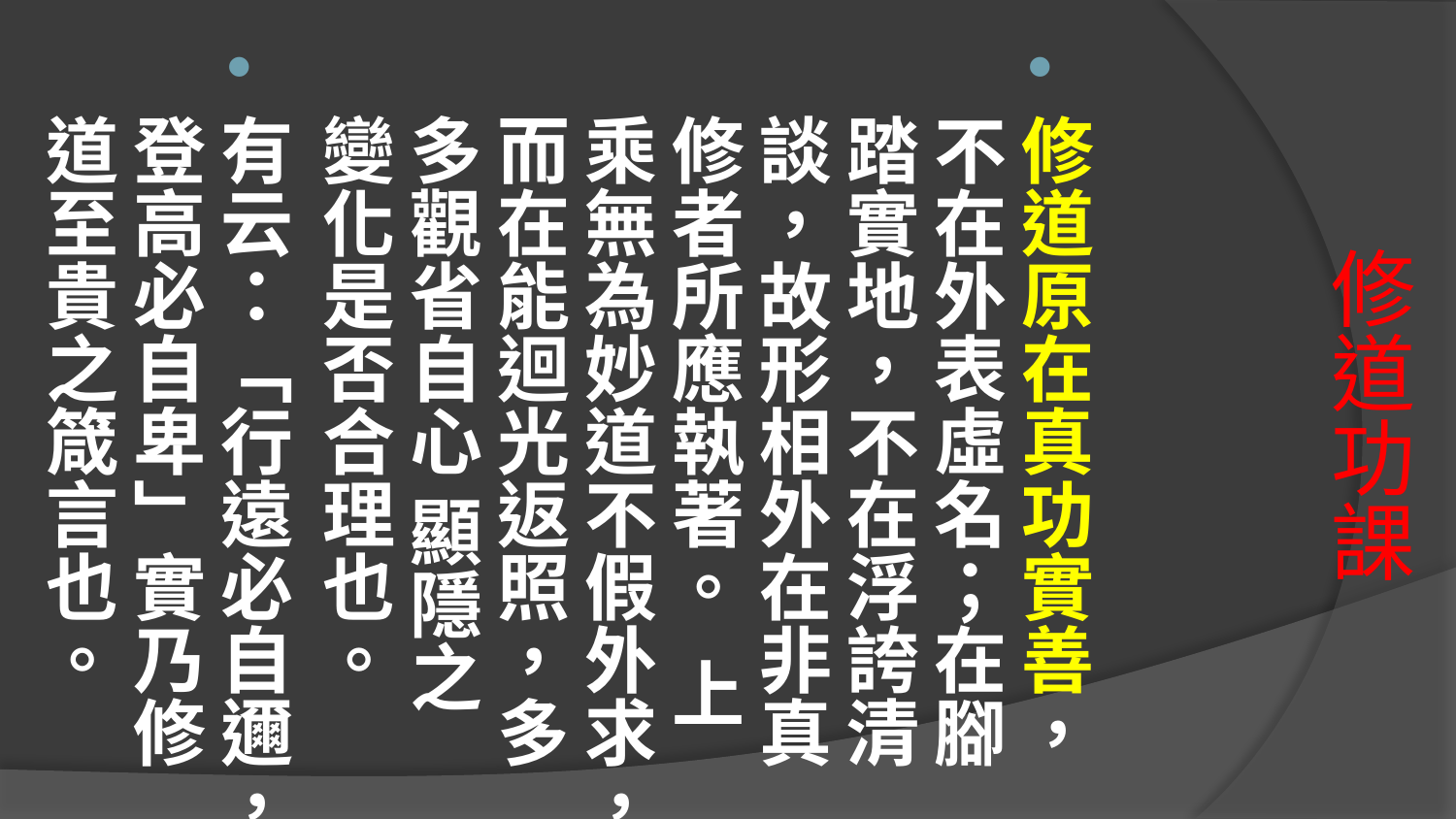

修道原在真功實善，不在外表虛名；在腳踏實地，不在浮誇清談，故形相外在非真修者所應執著。  上乘無為妙道不假外求，而在能迴光返照，多多觀省自心 顯隱之變化是否合理也。
有云：「行遠必自邇，登高必自卑」實乃修道至貴之箴言也。
# 修道功課